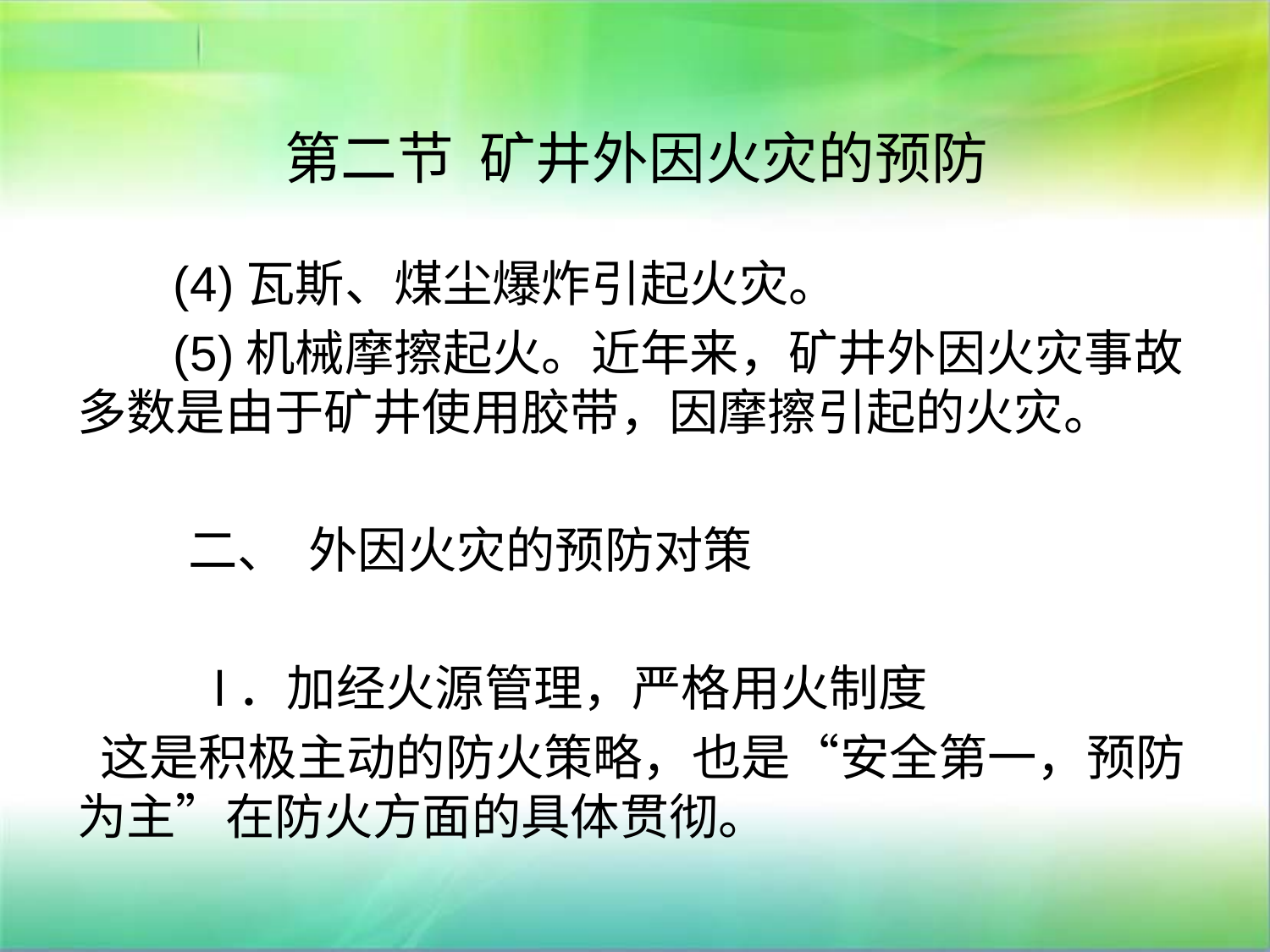

# 第二节  矿井外因火灾的预防
       (4)瓦斯、煤尘爆炸引起火灾。
       (5)机械摩擦起火。近年来，矿井外因火灾事故多数是由于矿井使用胶带，因摩擦引起的火灾。

         二、  外因火灾的预防对策

          l．加经火源管理，严格用火制度
 这是积极主动的防火策略，也是“安全第一，预防为主”在防火方面的具体贯彻。